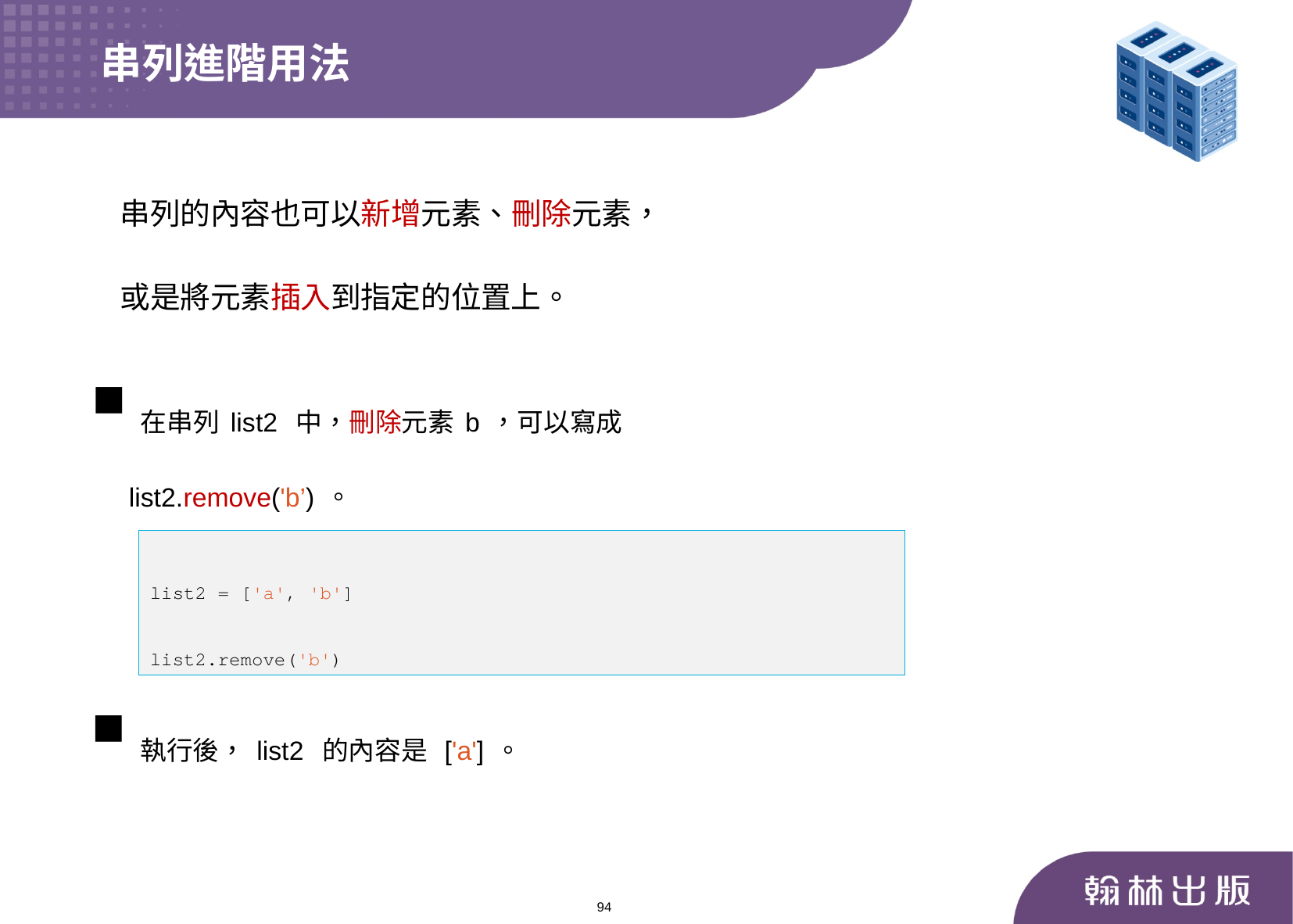

串列進階用法
串列的內容也可以新增元素、刪除元素，
或是將元素插入到指定的位置上。
在串列list2 中，刪除元素b，可以寫成
     list2.remove('b’)。

list2 = ['a', 'b']
list2.remove('b')
執行後，list2 的內容是 ['a']。
94